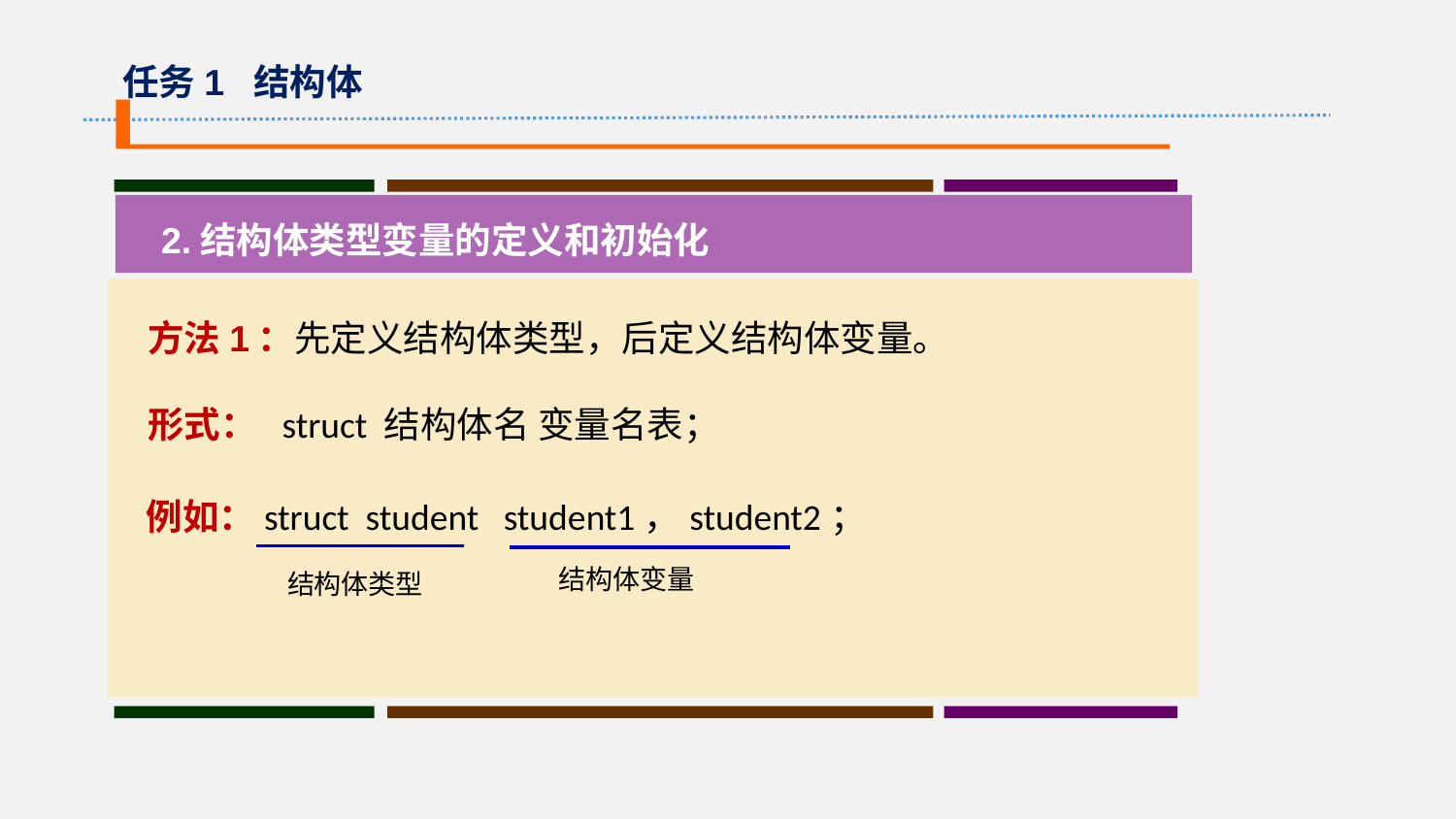

任务1  结构体

2.结构体类型变量的定义和初始化

方法1：先定义结构体类型，后定义结构体变量。
形式：  struct 结构体名 变量名表；
例如：struct  student   student1，student2；

结构体变量
结构体类型